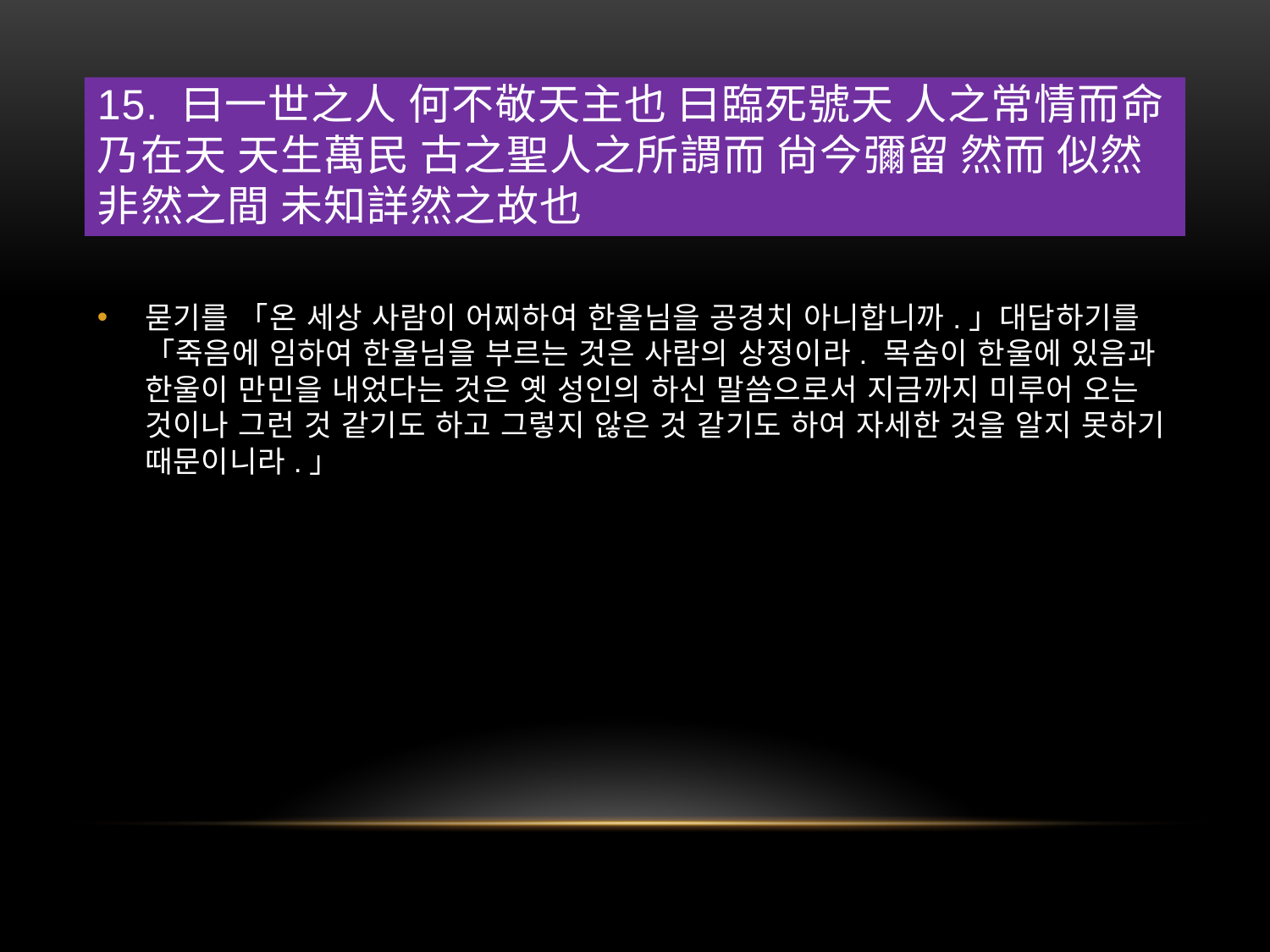

# 15. 曰一世之人 何不敬天主也 曰臨死號天 人之常情而命乃在天 天生萬民 古之聖人之所謂而 尙今彌留 然而 似然非然之間 未知詳然之故也
묻기를 「온 세상 사람이 어찌하여 한울님을 공경치 아니합니까.」대답하기를 「죽음에 임하여 한울님을 부르는 것은 사람의 상정이라. 목숨이 한울에 있음과 한울이 만민을 내었다는 것은 옛 성인의 하신 말씀으로서 지금까지 미루어 오는 것이나 그런 것 같기도 하고 그렇지 않은 것 같기도 하여 자세한 것을 알지 못하기 때문이니라.」